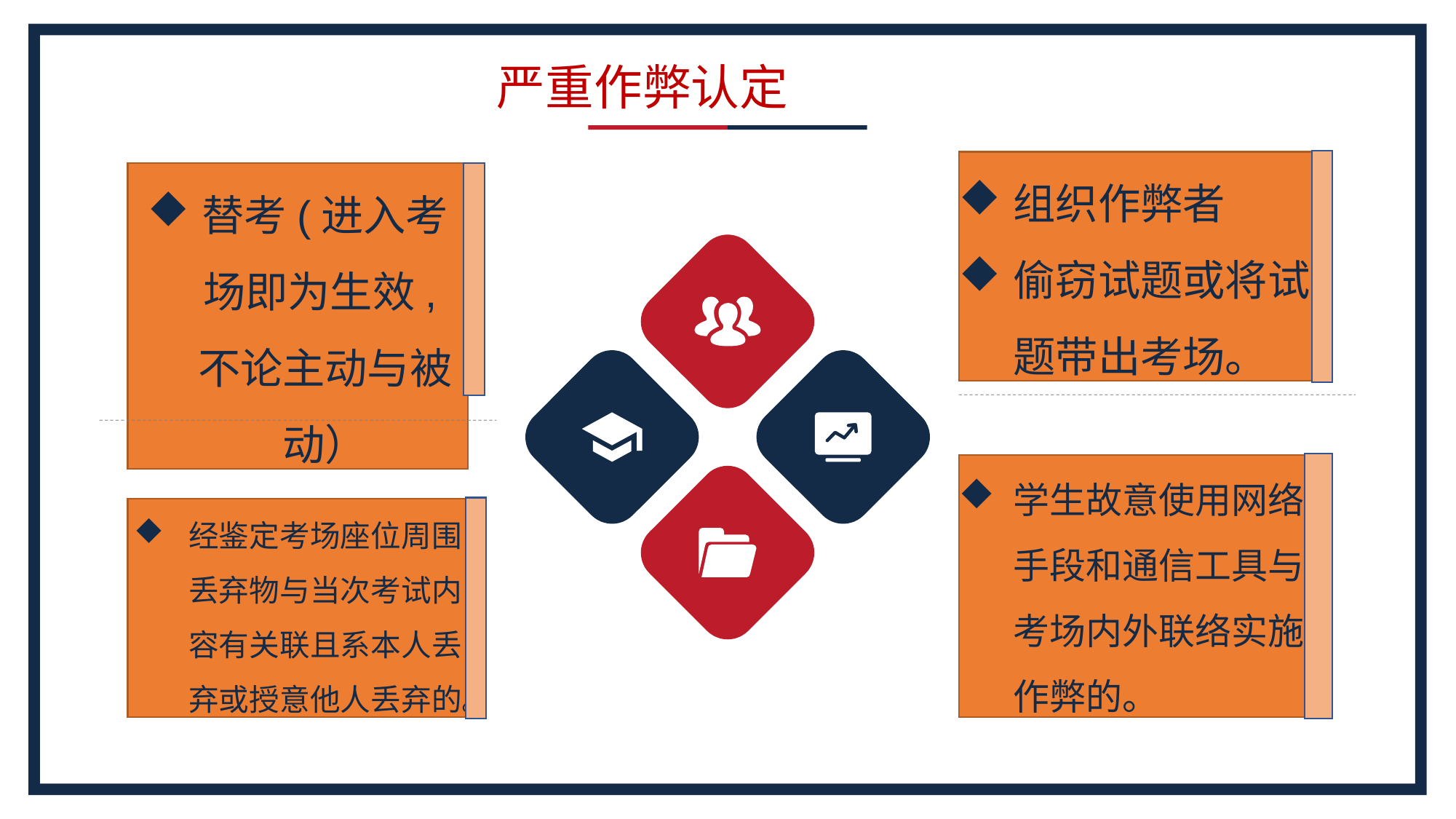

严重作弊认定

组织作弊者
偷窃试题或将试题带出考场。

替考(进入考场即为生效,不论主动与被动）

学生故意使用网络手段和通信工具与考场内外联络实施作弊的。

经鉴定考场座位周围丢弃物与当次考试内容有关联且系本人丢弃或授意他人丢弃的。